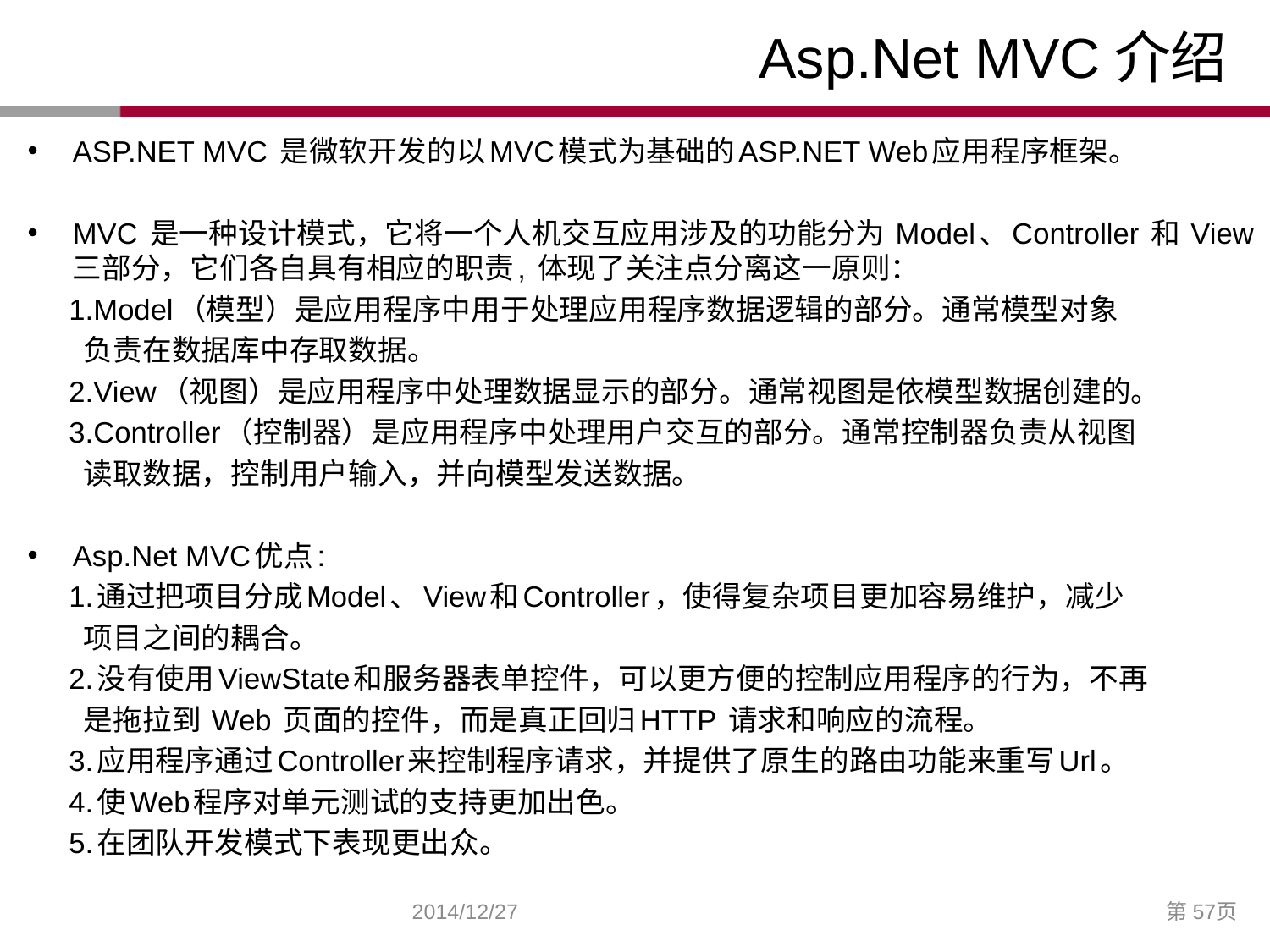

# Asp.Net MVC介绍
ASP.NET MVC 是微软开发的以MVC模式为基础的ASP.NET Web应用程序框架。

MVC 是一种设计模式，它将一个人机交互应用涉及的功能分为 Model、Controller 和 View 三部分，它们各自具有相应的职责, 体现了关注点分离这一原则：
     1.Model（模型）是应用程序中用于处理应用程序数据逻辑的部分。通常模型对象
        负责在数据库中存取数据。
     2.View（视图）是应用程序中处理数据显示的部分。通常视图是依模型数据创建的。
     3.Controller（控制器）是应用程序中处理用户交互的部分。通常控制器负责从视图
        读取数据，控制用户输入，并向模型发送数据。

Asp.Net MVC优点:
     1.通过把项目分成Model、View和Controller，使得复杂项目更加容易维护，减少
        项目之间的耦合。
     2.没有使用ViewState和服务器表单控件，可以更方便的控制应用程序的行为，不再
        是拖拉到 Web 页面的控件，而是真正回归HTTP 请求和响应的流程。
     3.应用程序通过Controller来控制程序请求，并提供了原生的路由功能来重写Url。
     4.使Web程序对单元测试的支持更加出色。
     5.在团队开发模式下表现更出众。

2014/12/27
第57页